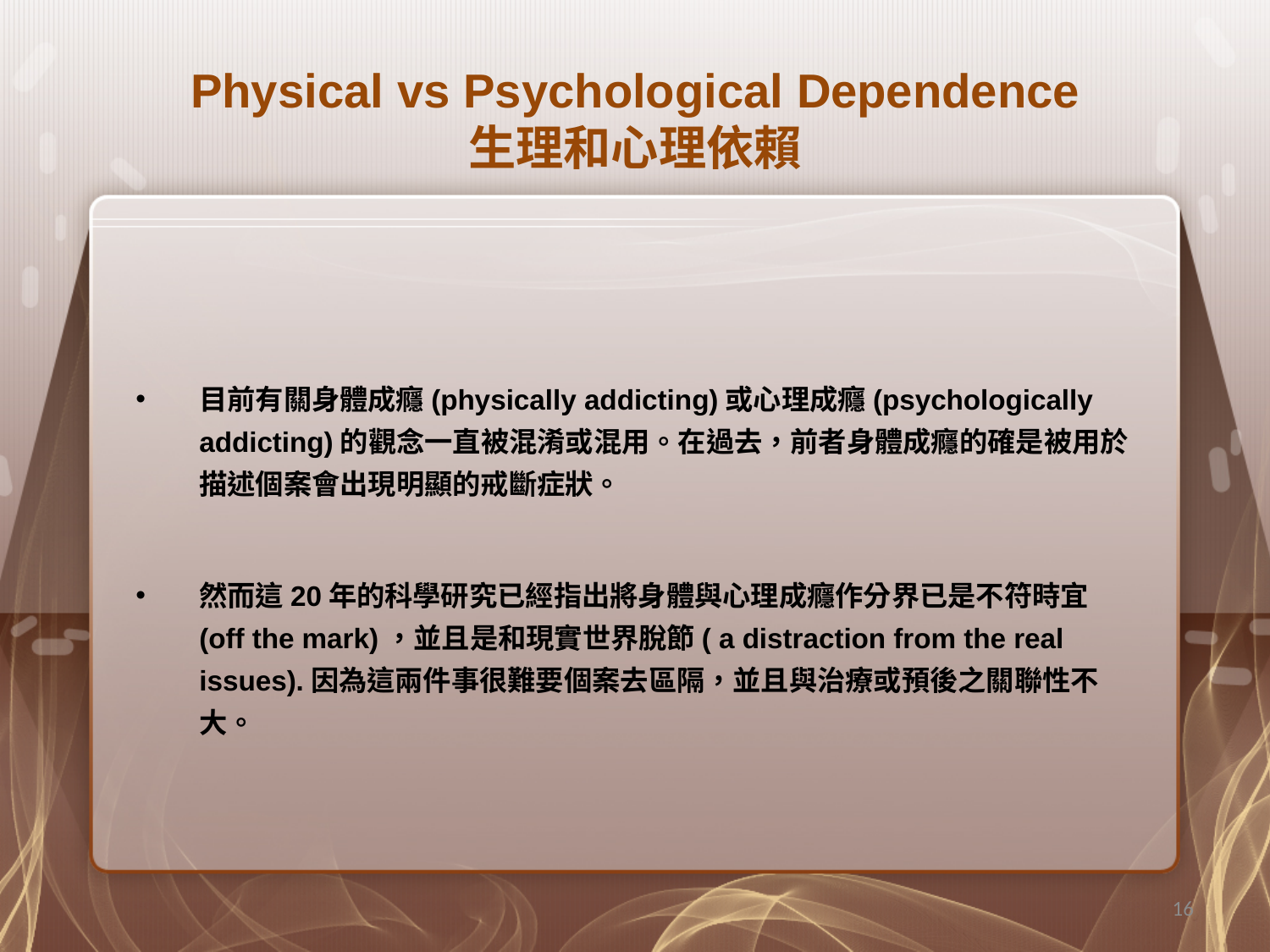

# Physical vs Psychological Dependence 生理和心理依賴
目前有關身體成癮(physically addicting)或心理成癮(psychologically addicting)的觀念一直被混淆或混用。在過去，前者身體成癮的確是被用於描述個案會出現明顯的戒斷症狀。

然而這20年的科學研究已經指出將身體與心理成癮作分界已是不符時宜(off the mark)，並且是和現實世界脫節( a distraction from the real issues).因為這兩件事很難要個案去區隔，並且與治療或預後之關聯性不大。

16